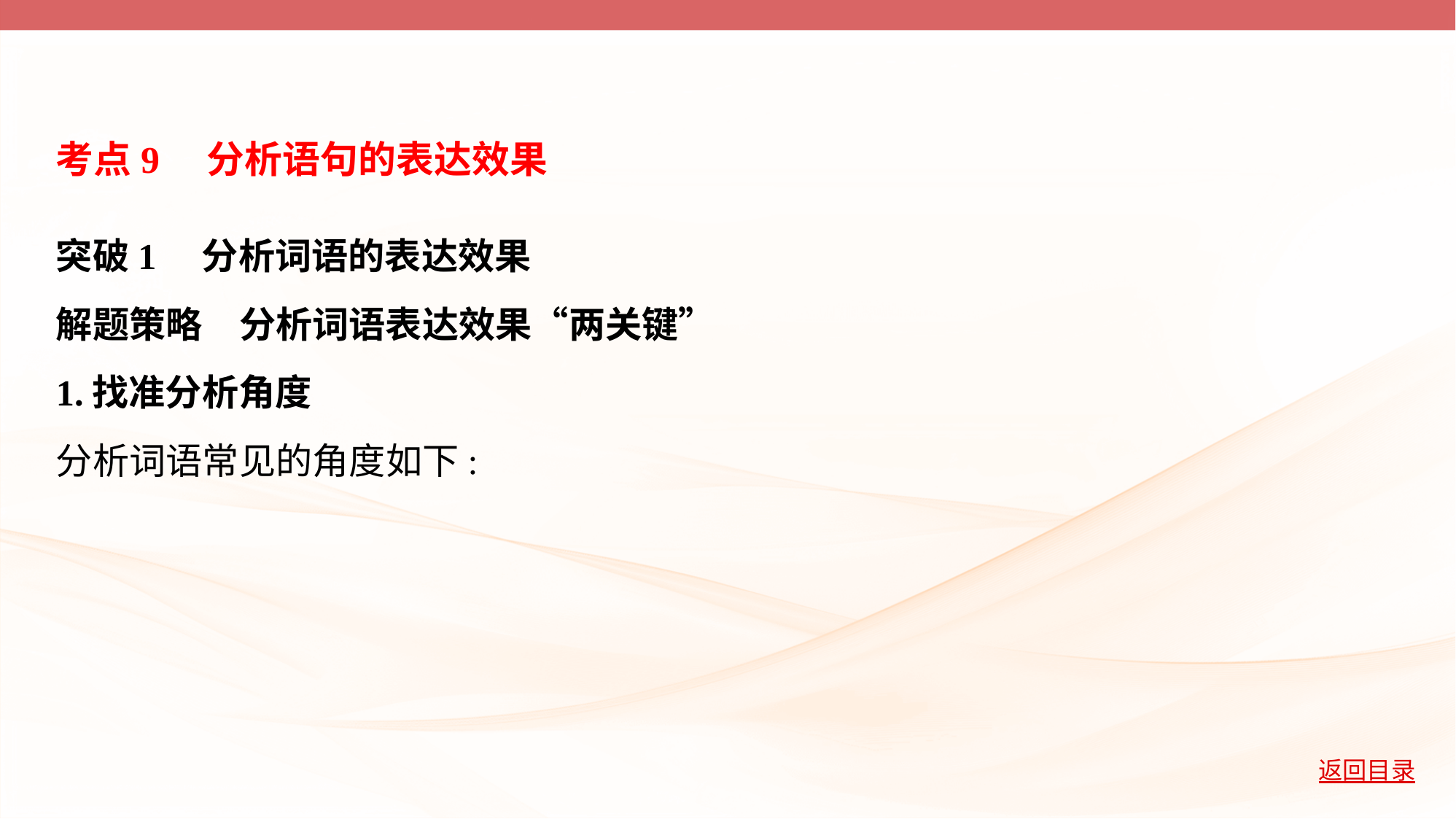

考点9　分析语句的表达效果
突破1　分析词语的表达效果
解题策略　分析词语表达效果“两关键”
1.找准分析角度
分析词语常见的角度如下: